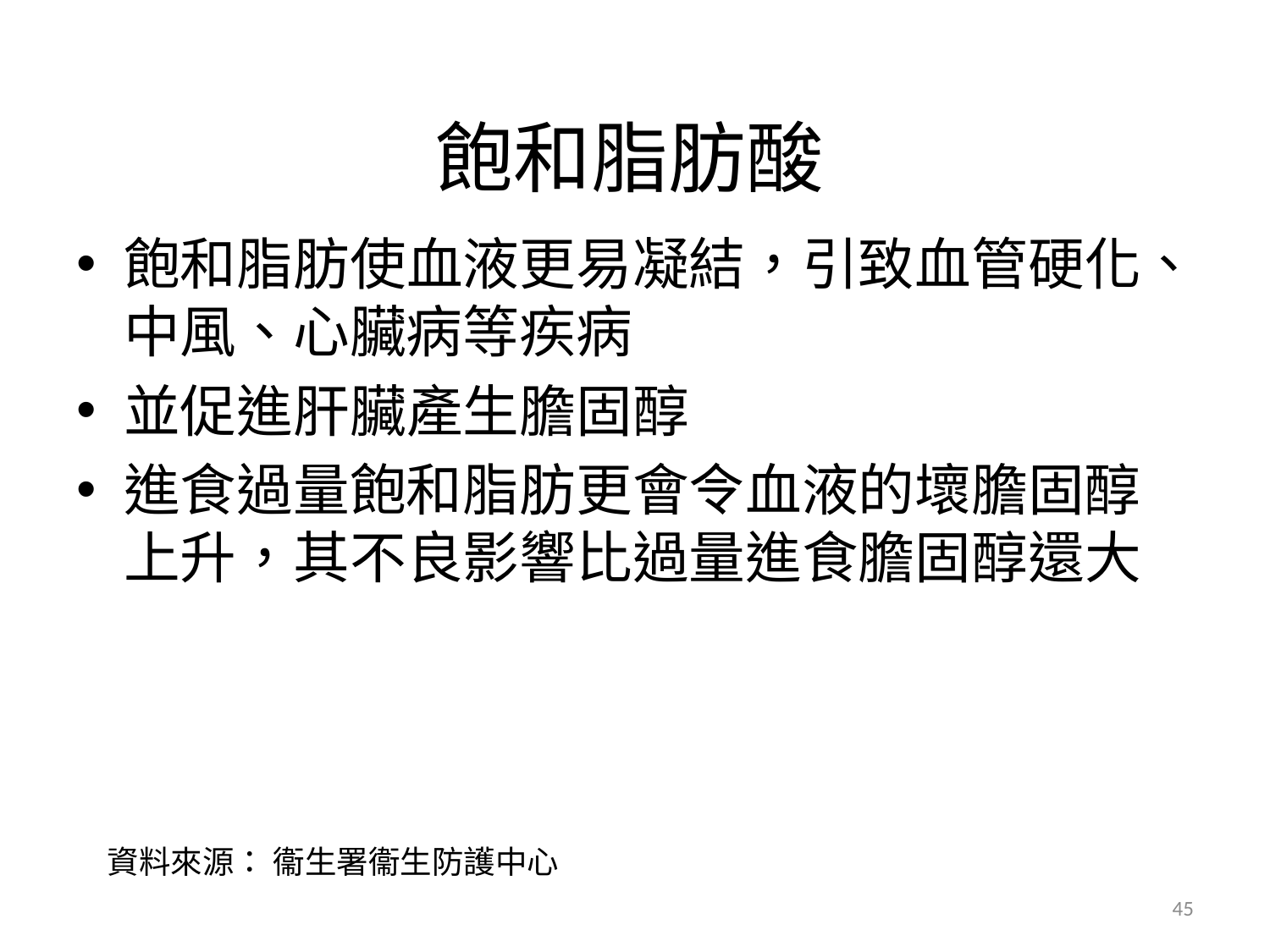

# 飽和脂肪酸
飽和脂肪使血液更易凝結，引致血管硬化、中風、心臟病等疾病
並促進肝臟產生膽固醇
進食過量飽和脂肪更會令血液的壞膽固醇上升，其不良影響比過量進食膽固醇還大
資料來源： 衞生署衞生防護中心
45